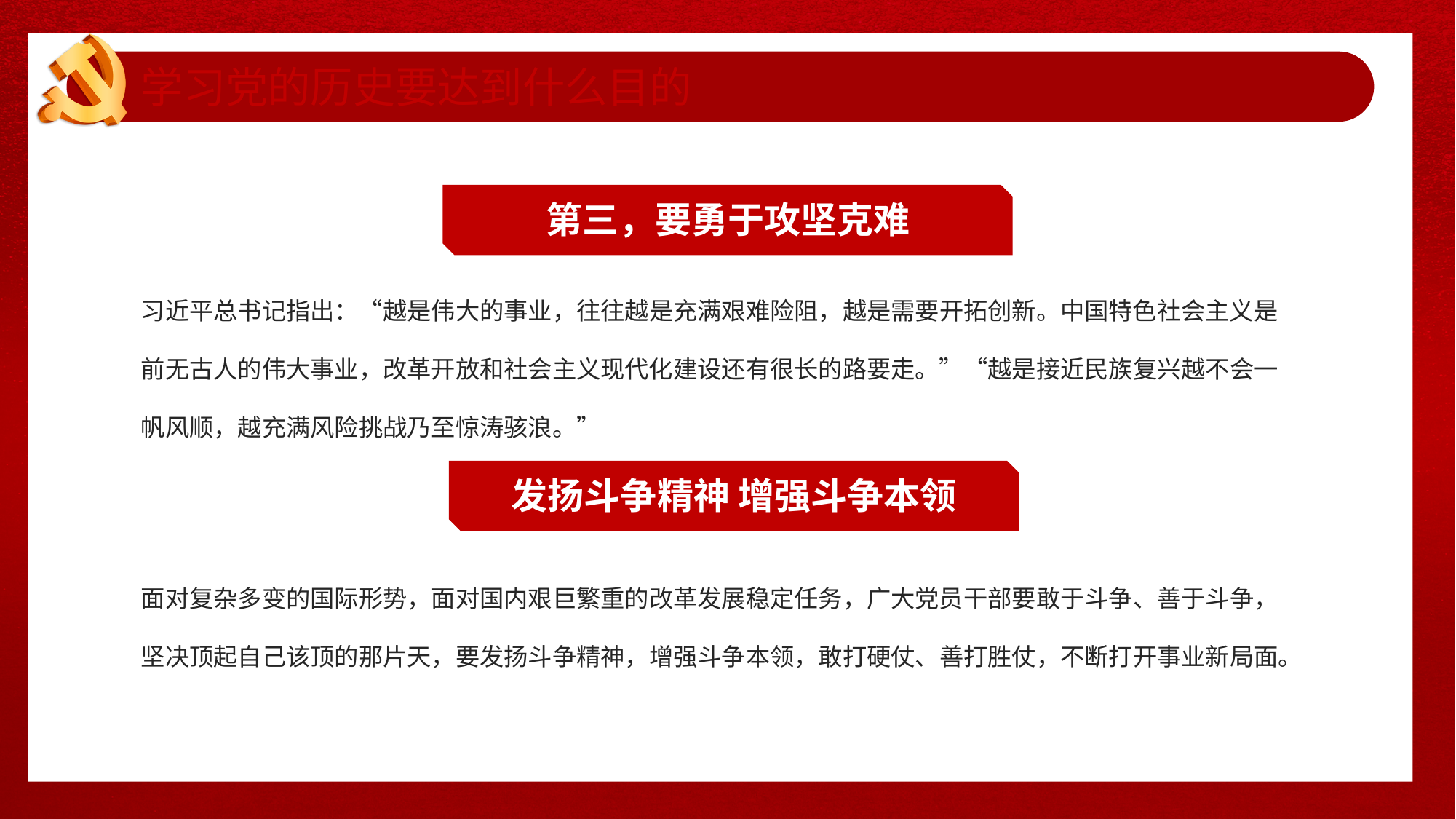

学习党的历史要达到什么目的

第三，要勇于攻坚克难
习近平总书记指出：“越是伟大的事业，往往越是充满艰难险阻，越是需要开拓创新。中国特色社会主义是前无古人的伟大事业，改革开放和社会主义现代化建设还有很长的路要走。”“越是接近民族复兴越不会一帆风顺，越充满风险挑战乃至惊涛骇浪。”

发扬斗争精神 增强斗争本领
面对复杂多变的国际形势，面对国内艰巨繁重的改革发展稳定任务，广大党员干部要敢于斗争、善于斗争，坚决顶起自己该顶的那片天，要发扬斗争精神，增强斗争本领，敢打硬仗、善打胜仗，不断打开事业新局面。